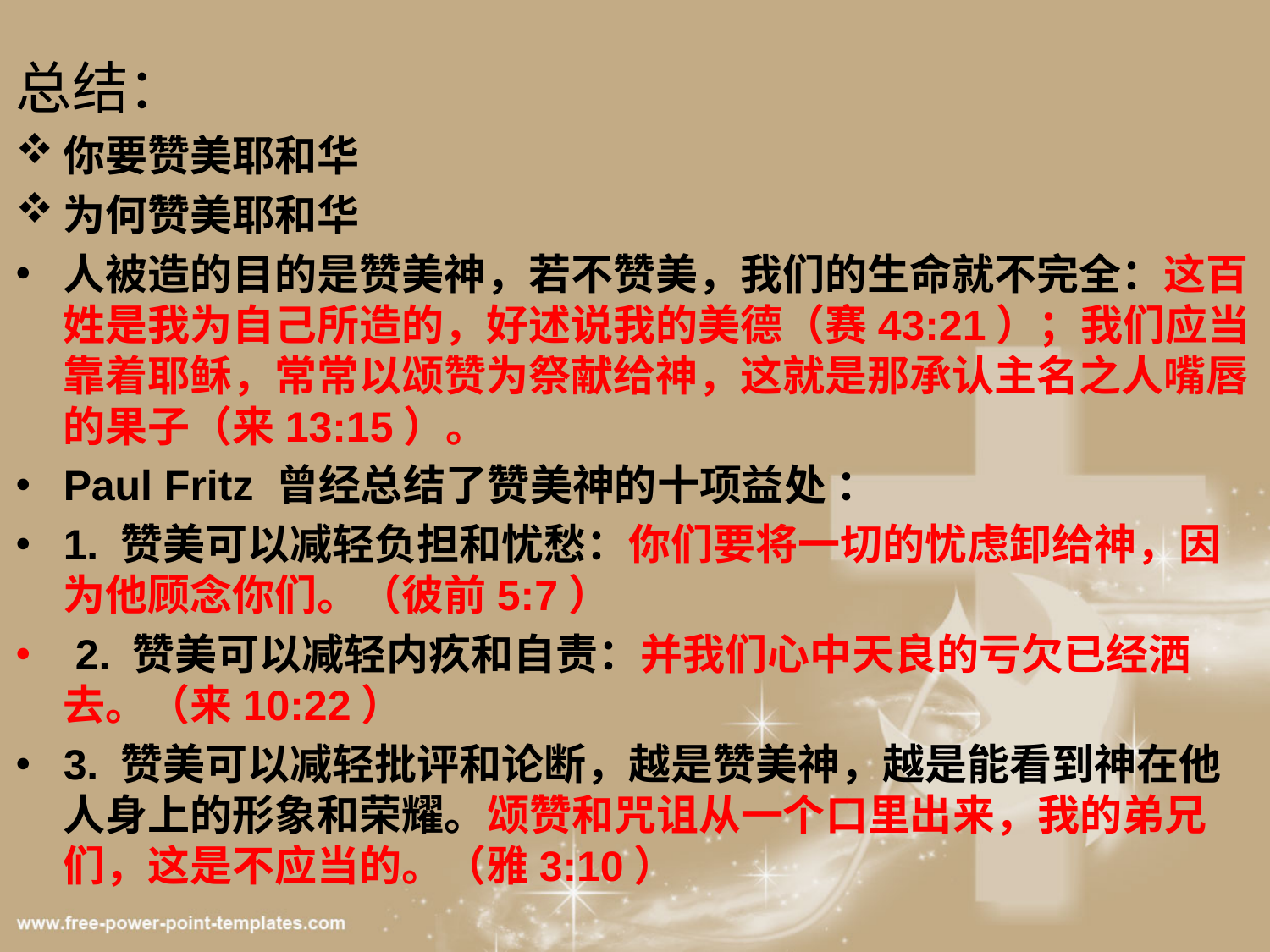

总结：
你要赞美耶和华
为何赞美耶和华
人被造的目的是赞美神，若不赞美，我们的生命就不完全：这百姓是我为自己所造的，好述说我的美德（赛43:21）；我们应当靠着耶稣，常常以颂赞为祭献给神，这就是那承认主名之人嘴唇的果子（来13:15）。
Paul Fritz 曾经总结了赞美神的十项益处 ：
1. 赞美可以减轻负担和忧愁：你们要将一切的忧虑卸给神，因为他顾念你们。（彼前5:7）
 2. 赞美可以减轻内疚和自责：并我们心中天良的亏欠已经洒去。（来10:22）
3. 赞美可以减轻批评和论断，越是赞美神，越是能看到神在他人身上的形象和荣耀。颂赞和咒诅从一个口里出来，我的弟兄们，这是不应当的。（雅3:10）